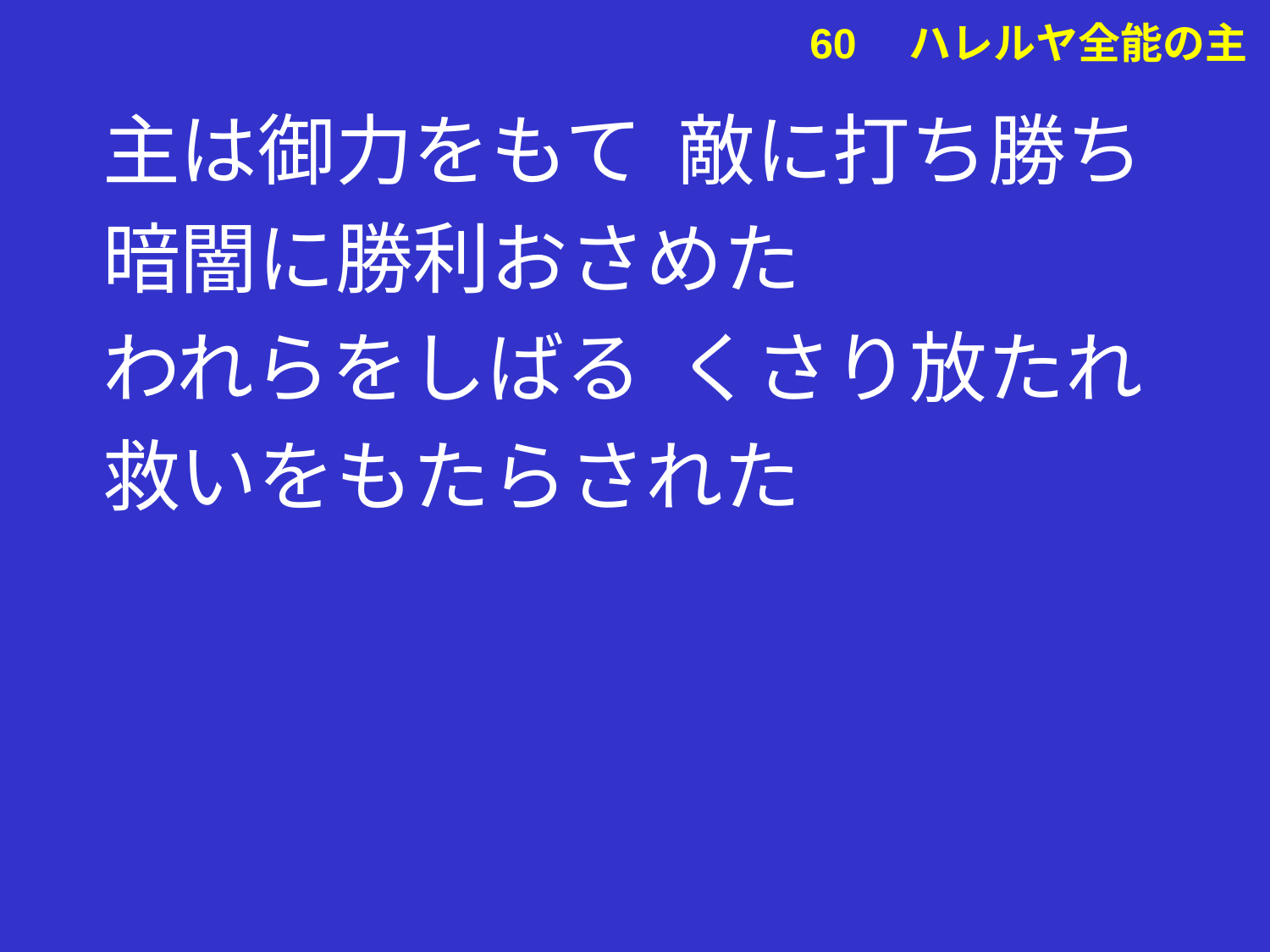

主は御力をもて  敵に打ち勝ち
暗闇に勝利おさめた
われらをしばる  くさり放たれ
救いをもたらされた

# 60　ハレルヤ全能の主